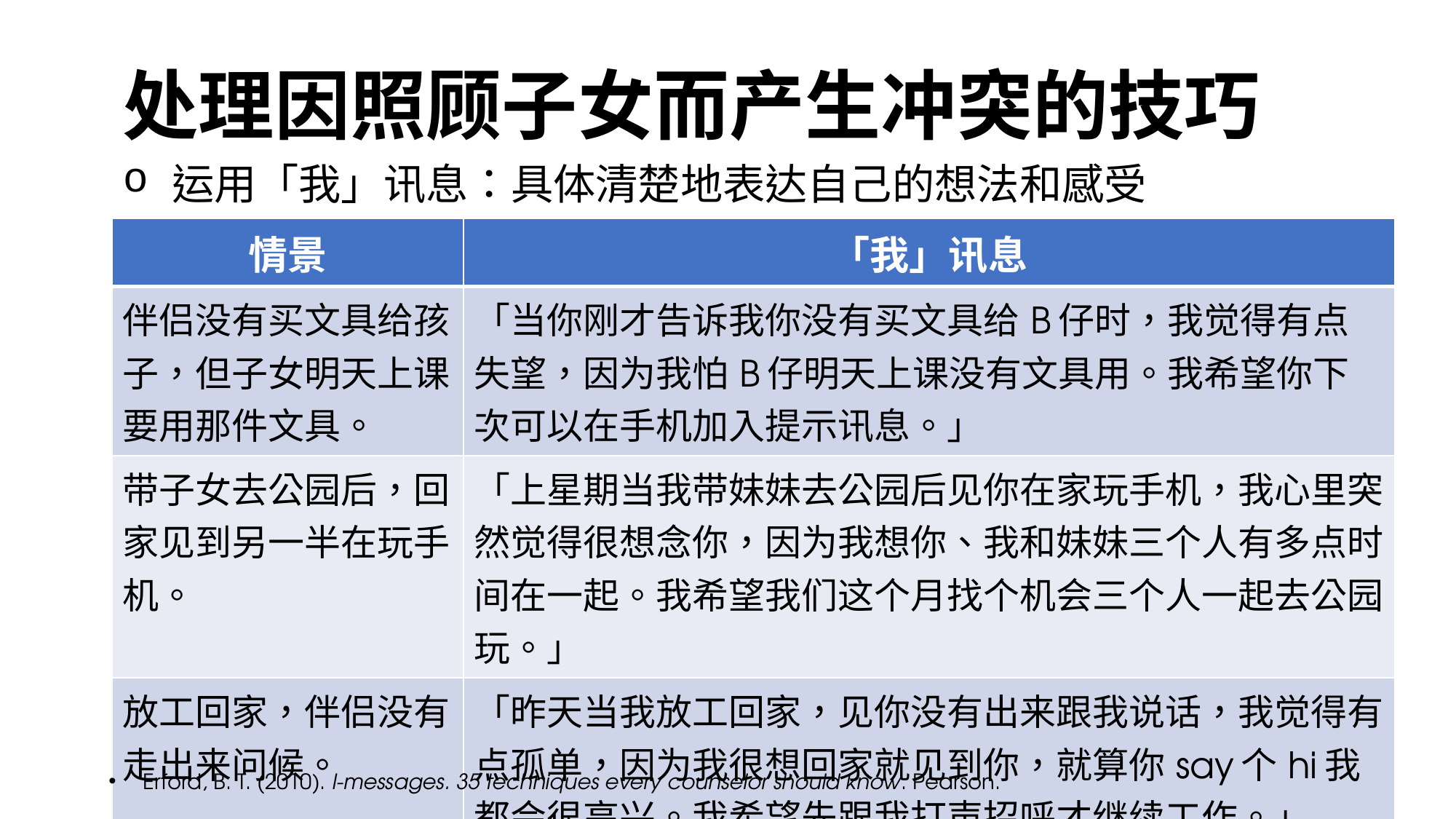

# 处理因照顾子女而产生冲突的技巧
 运用「我」讯息：具体清楚地表达自己的想法和感受
| 情景 | 「我」讯息 |
| --- | --- |
| 伴侣没有买文具给孩子，但子女明天上课要用那件文具。 | 「当你刚才告诉我你没有买文具给B仔时，我觉得有点失望，因为我怕B仔明天上课没有文具用。我希望你下次可以在手机加入提示讯息。」 |
| 带子女去公园后，回家见到另一半在玩手机。 | 「上星期当我带妹妹去公园后见你在家玩手机，我心里突然觉得很想念你，因为我想你、我和妹妹三个人有多点时间在一起。我希望我们这个月找个机会三个人一起去公园玩。」 |
| 放工回家，伴侣没有走出来问候。 | 「昨天当我放工回家，见你没有出来跟我说话，我觉得有点孤单，因为我很想回家就见到你，就算你say个hi我都会很高兴。我希望先跟我打声招呼才继续工作。」 |
Erford, B. T. (2010). I-messages. 35 techniques every counselor should know. Pearson.